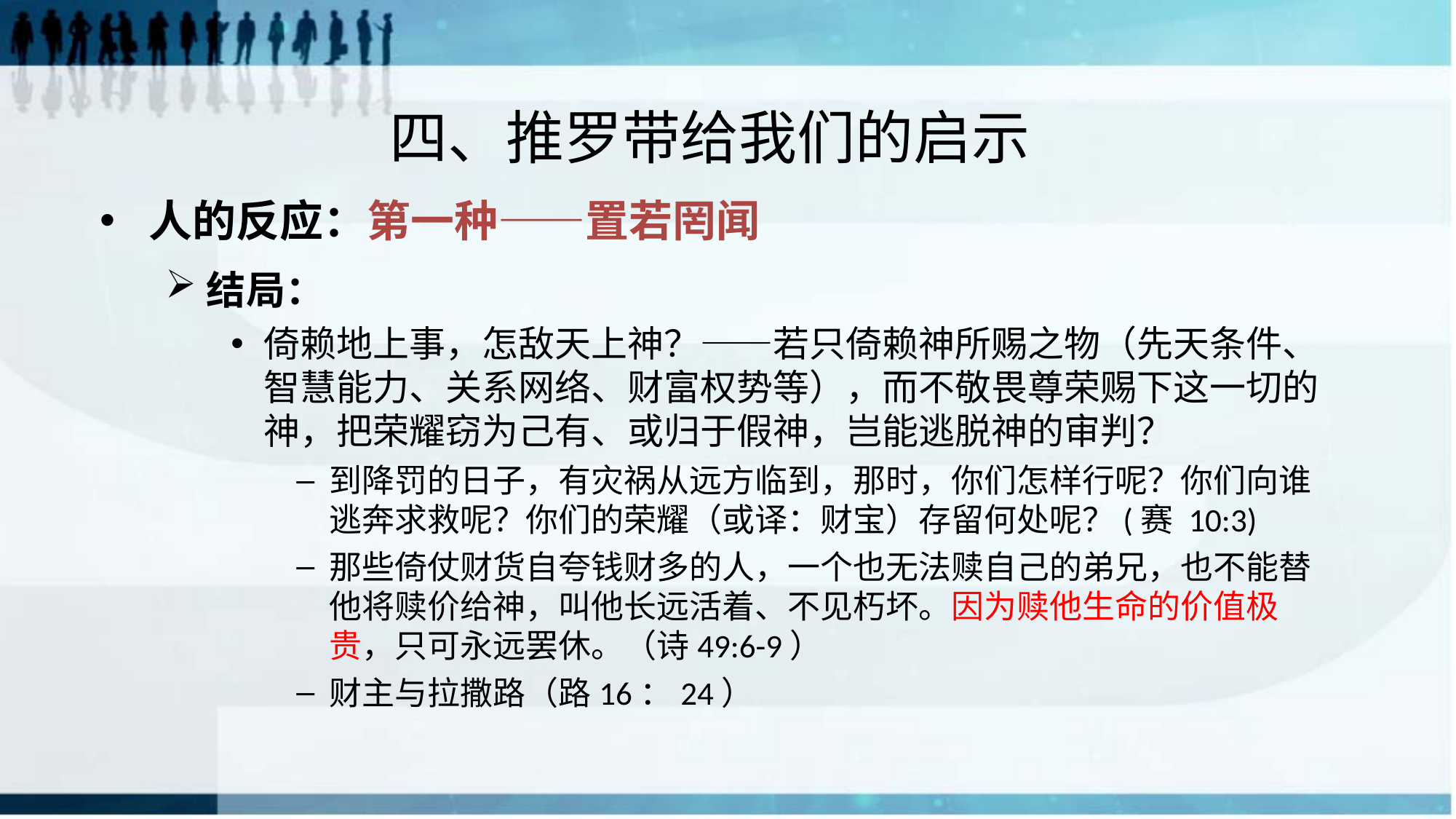

四、推罗带给我们的启示
人的反应：第一种——置若罔闻
结局：
倚赖地上事，怎敌天上神？——若只倚赖神所赐之物（先天条件、智慧能力、关系网络、财富权势等），而不敬畏尊荣赐下这一切的神，把荣耀窃为己有、或归于假神，岂能逃脱神的审判？
到降罚的日子，有灾祸从远方临到，那时，你们怎样行呢？你们向谁逃奔求救呢？你们的荣耀（或译：财宝）存留何处呢？(赛 10:3)
那些倚仗财货自夸钱财多的人，一个也无法赎自己的弟兄，也不能替他将赎价给神，叫他长远活着、不见朽坏。因为赎他生命的价值极贵，只可永远罢休。（诗49:6-9）
财主与拉撒路（路16：24）